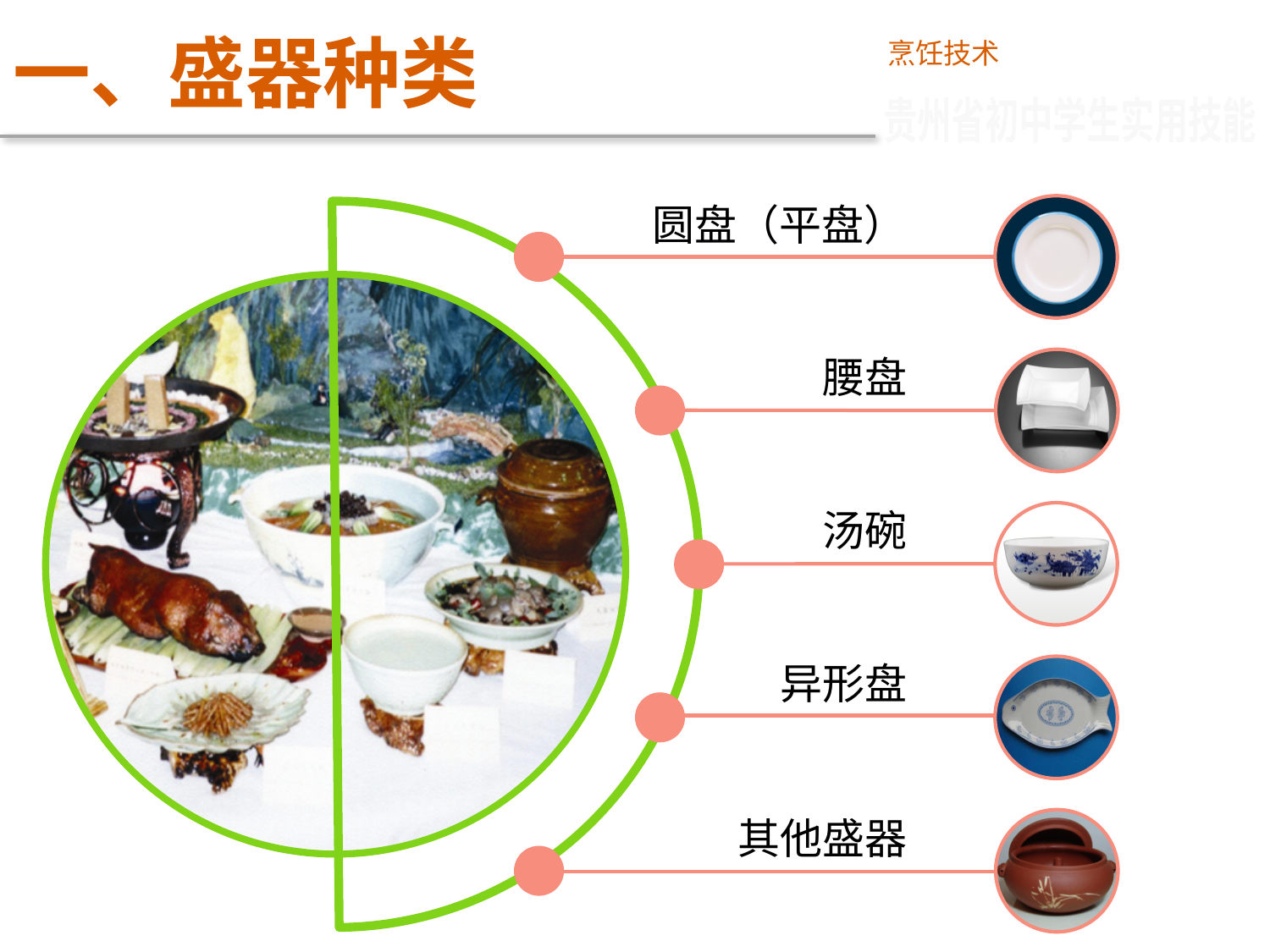

# 一、盛器种类
烹饪技术
贵州省初中学生实用技能
圆盘（平盘）

腰盘

汤碗

异形盘

其他盛器